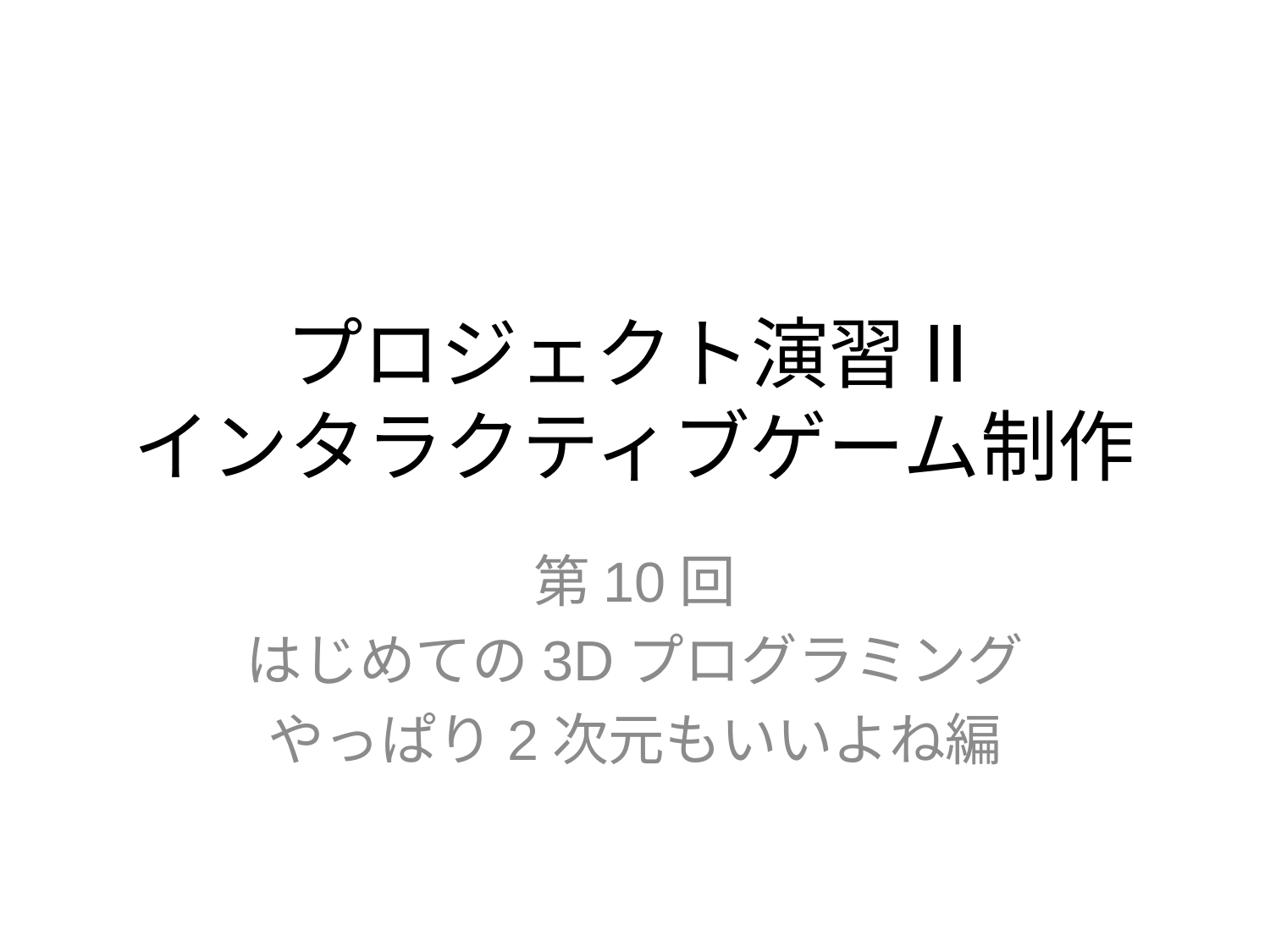

# プロジェクト演習Ⅱ インタラクティブゲーム制作
第10回
はじめての3Dプログラミング
やっぱり2次元もいいよね編